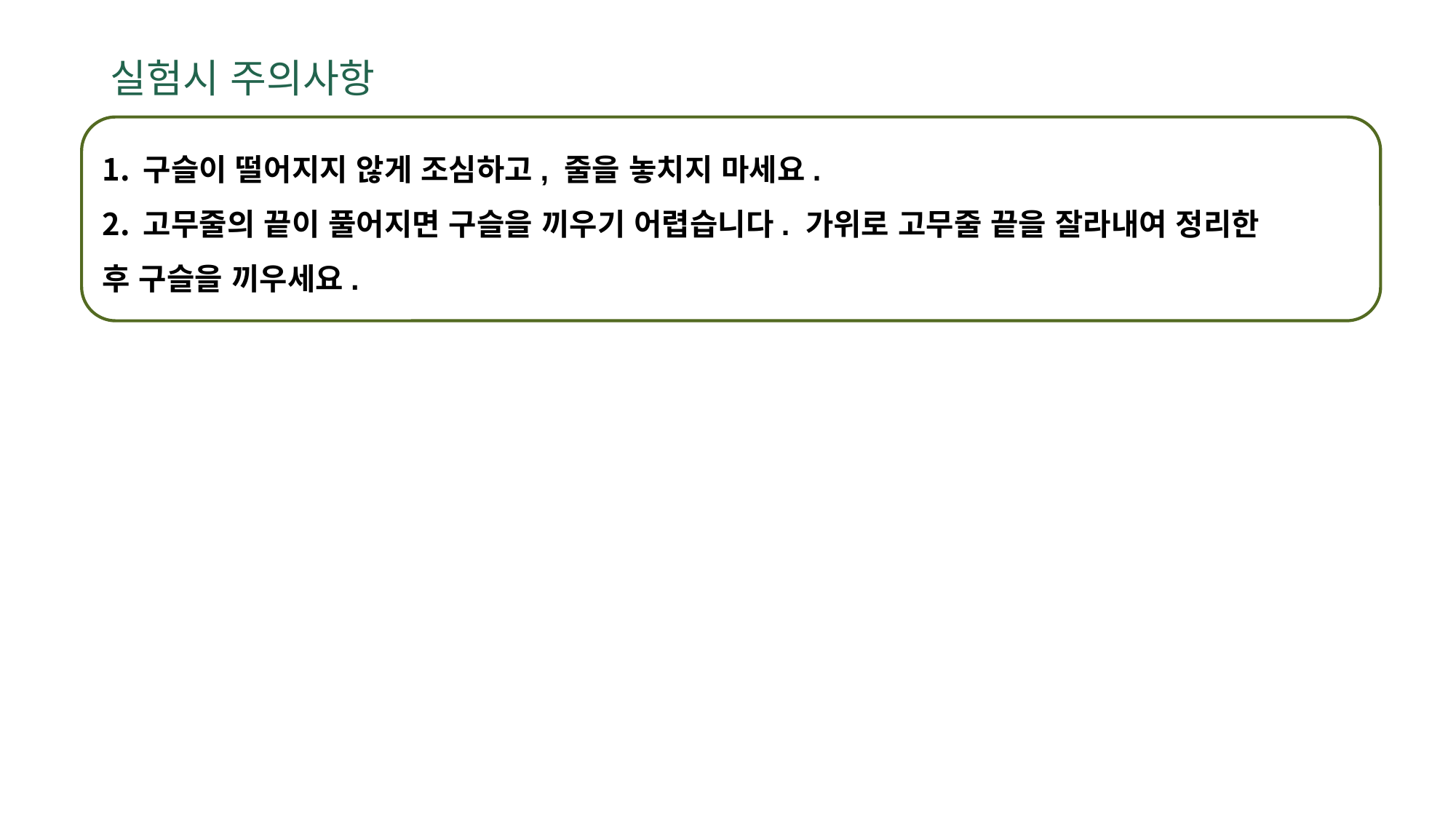

실험시 주의사항
구슬이 떨어지지 않게 조심하고, 줄을 놓치지 마세요.
고무줄의 끝이 풀어지면 구슬을 끼우기 어렵습니다. 가위로 고무줄 끝을 잘라내여 정리한
후 구슬을 끼우세요.